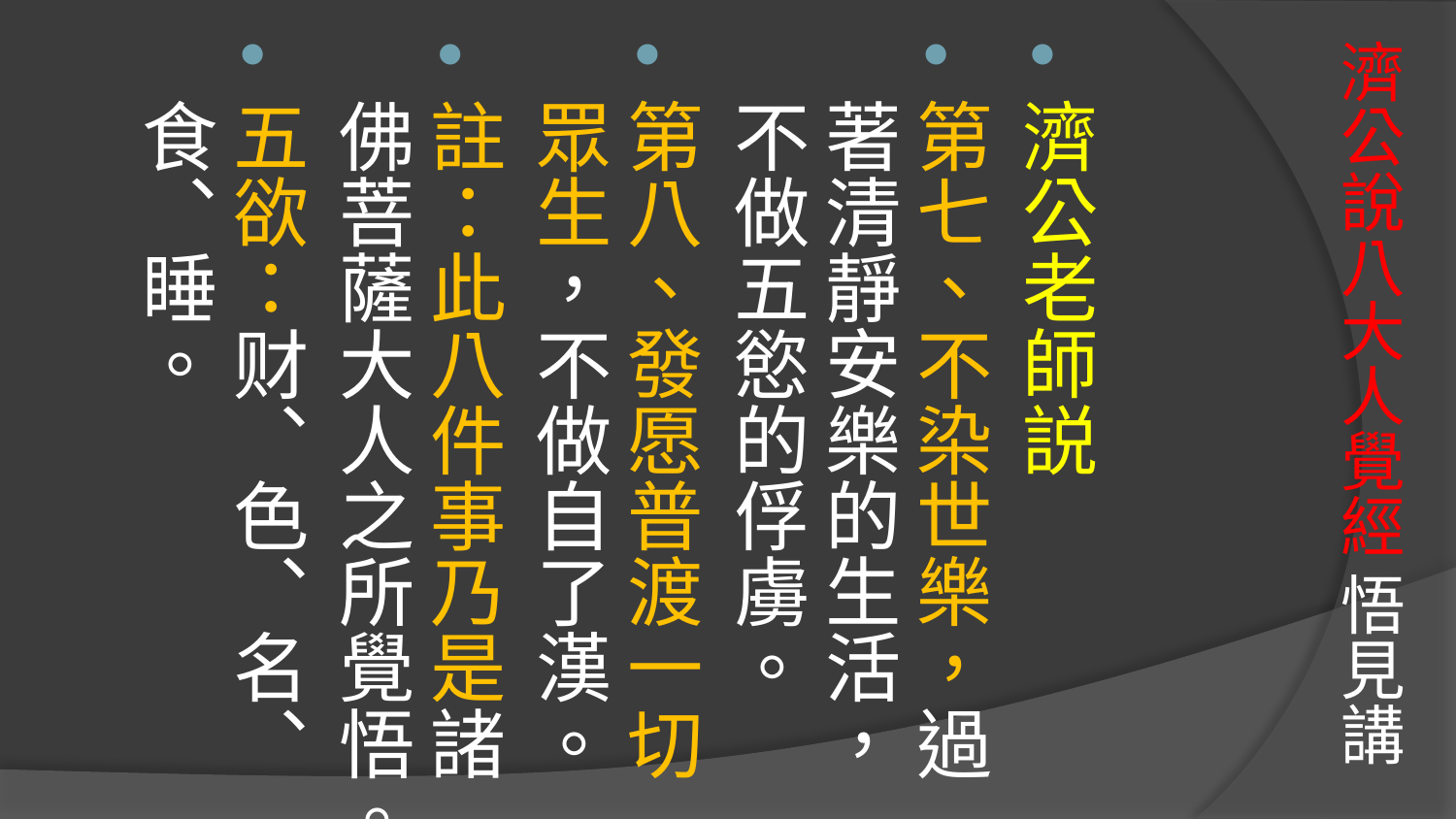

# 濟公說八大人覺經 悟見講
濟公老師説
第七、不染世樂，過著清靜安樂的生活，不做五慾的俘虜。
第八、發愿普渡一切眾生，不做自了漢。
註：此八件事乃是諸佛菩薩大人之所覺悟。
五欲：财、色、名、食、睡。